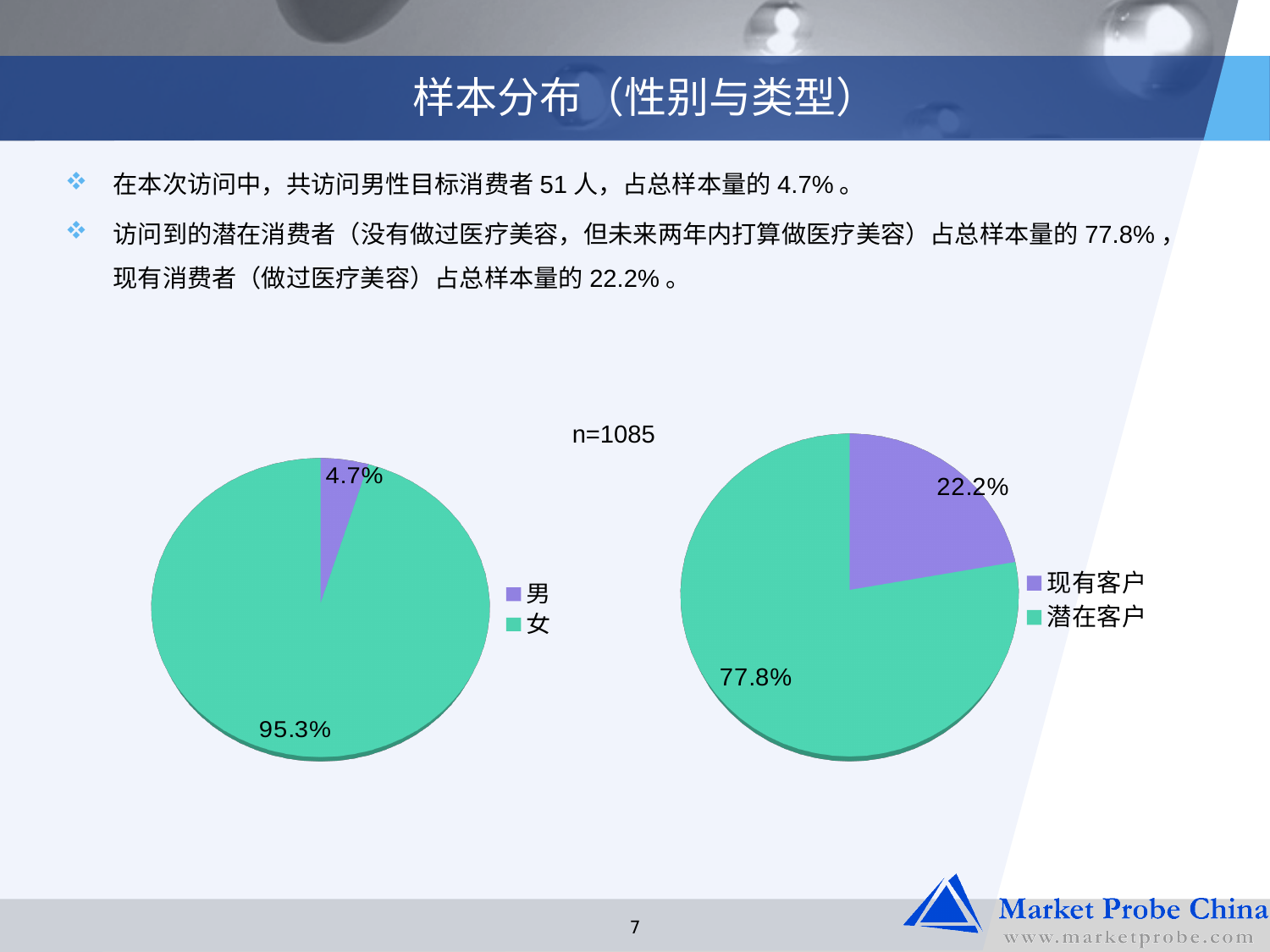

# 样本分布（性别与类型）
在本次访问中，共访问男性目标消费者51人，占总样本量的4.7%。
访问到的潜在消费者（没有做过医疗美容，但未来两年内打算做医疗美容）占总样本量的77.8%，现有消费者（做过医疗美容）占总样本量的22.2%。
n=1085

[unsupported chart]

[unsupported chart]

7